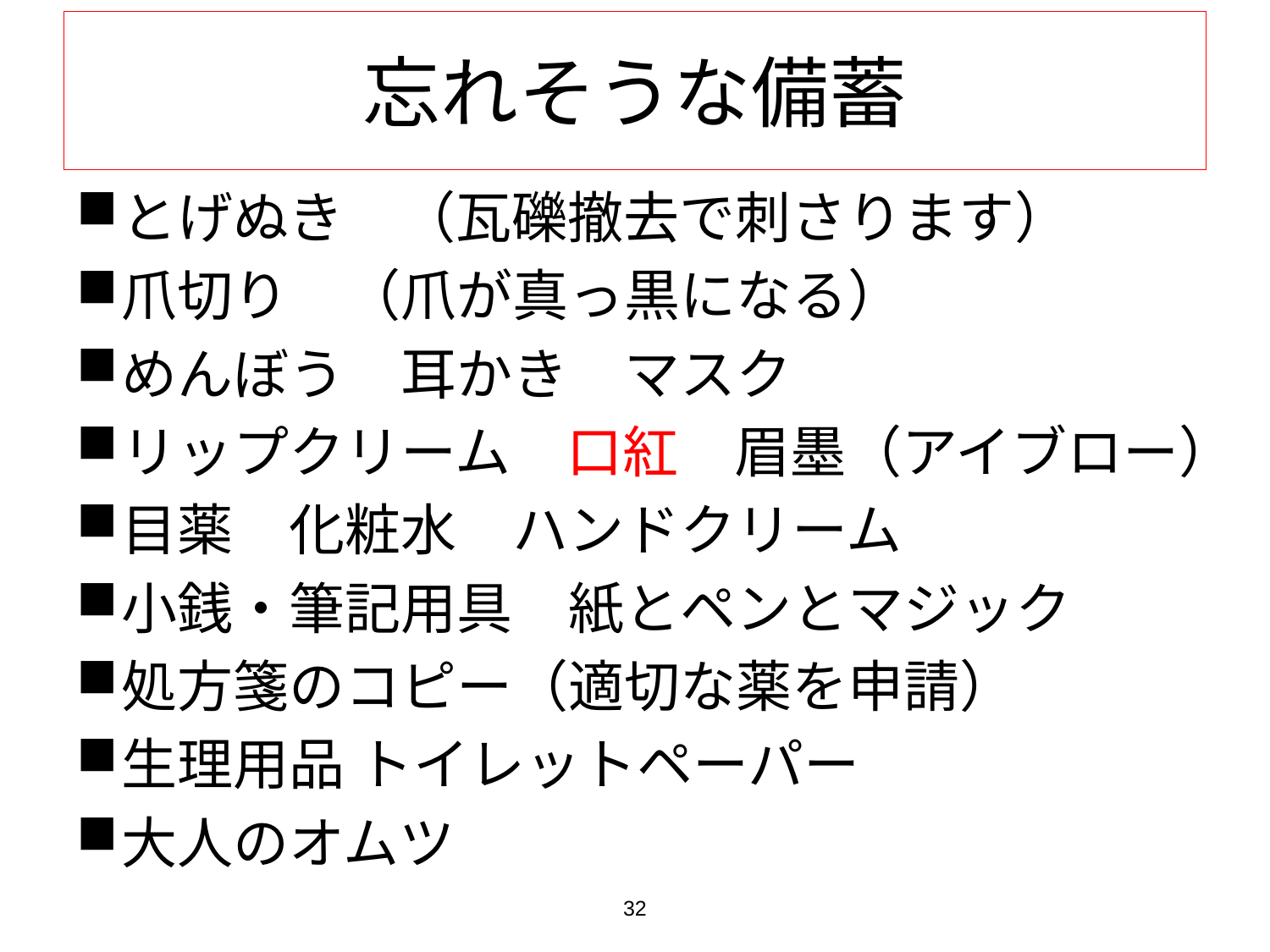

# 忘れそうな備蓄
とげぬき　（瓦礫撤去で刺さります）
爪切り　（爪が真っ黒になる）
めんぼう　耳かき　マスク
リップクリーム　口紅　眉墨（アイブロー）
目薬　化粧水　ハンドクリーム
小銭・筆記用具　紙とペンとマジック
処方箋のコピー（適切な薬を申請）
生理用品 トイレットペーパー
大人のオムツ
32